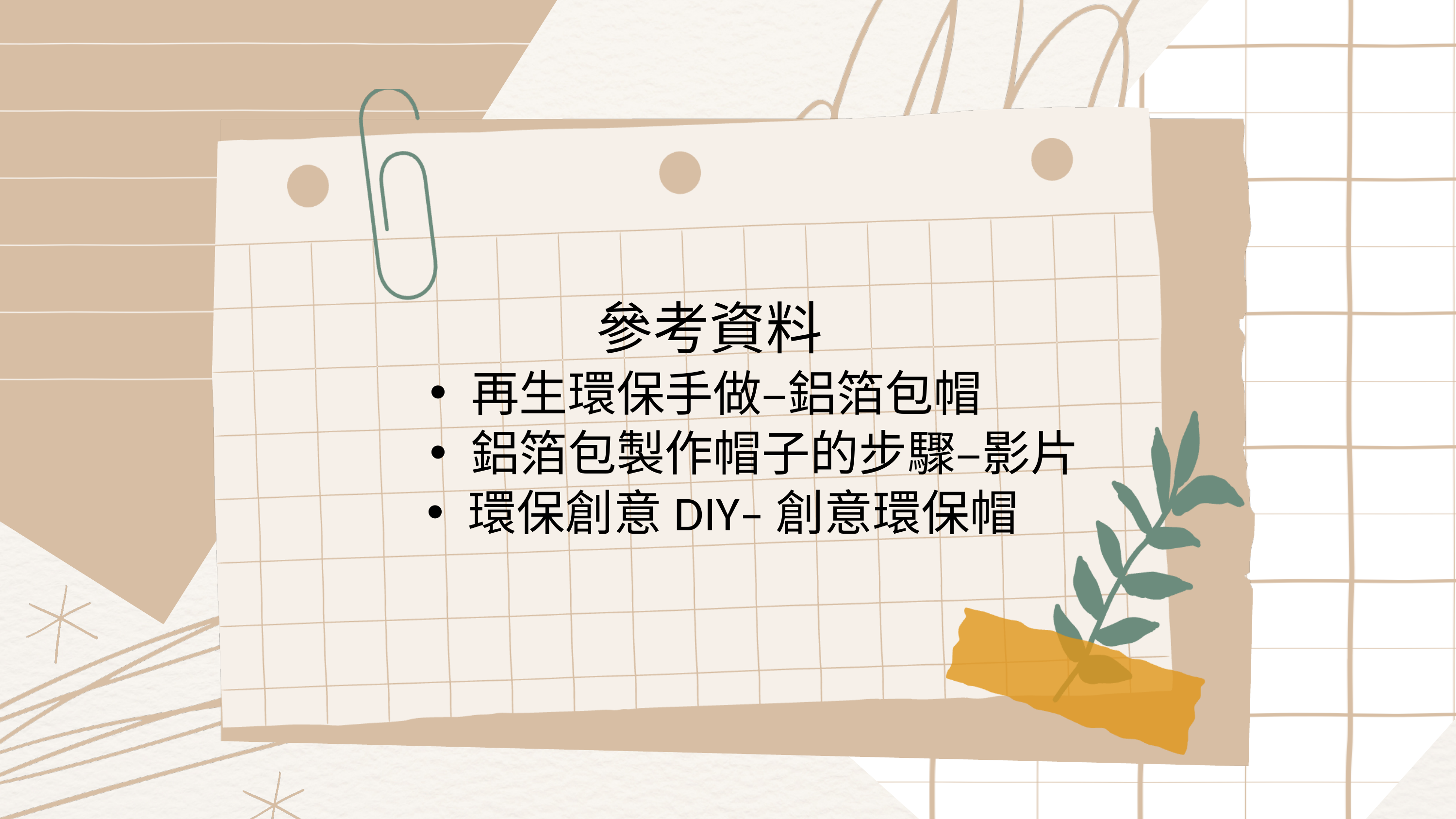

參考資料
再生環保手做–鋁箔包帽
鋁箔包製作帽子的步驟–影片
環保創意DIY–創意環保帽